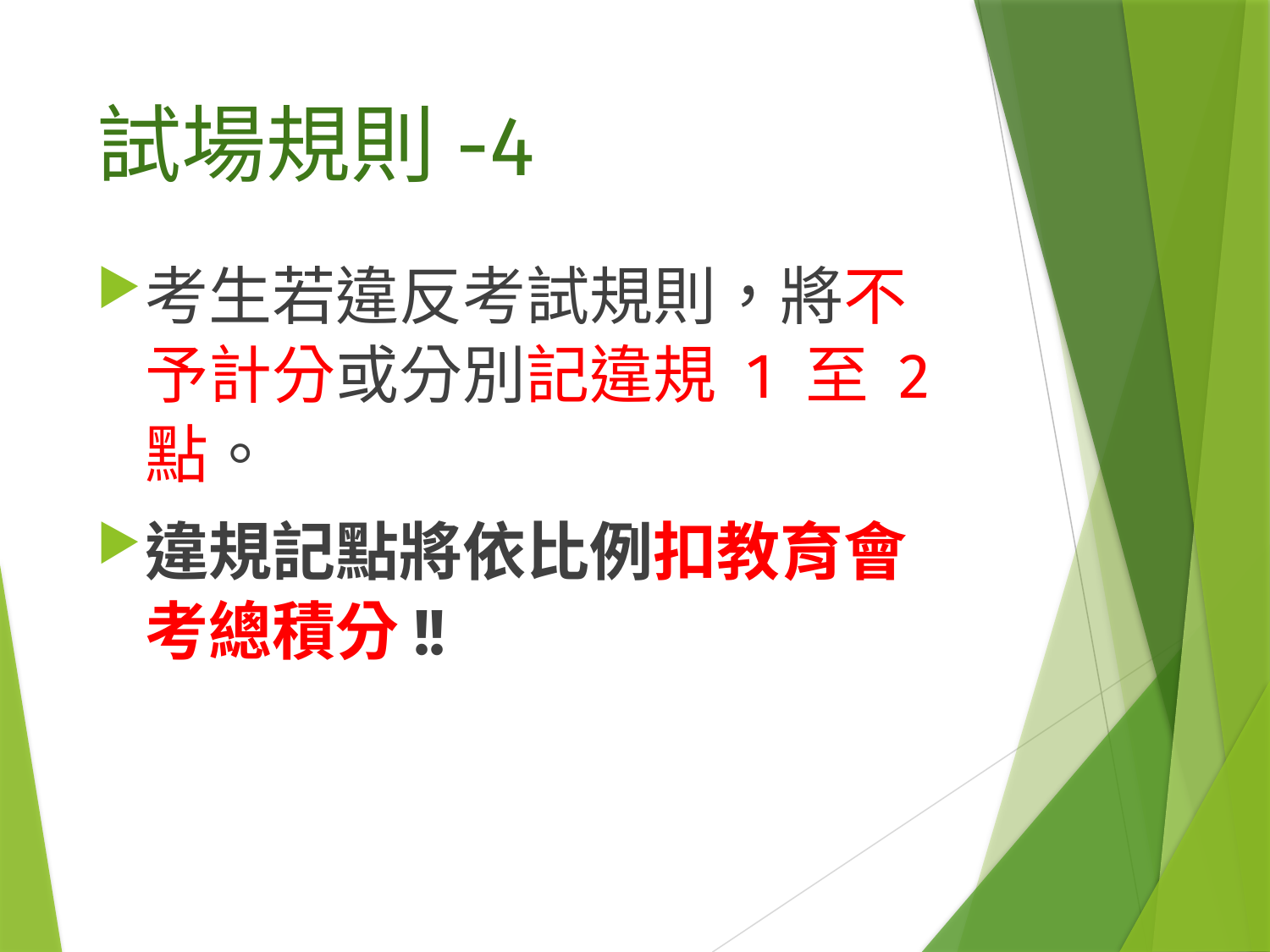

# 試場規則-4
考生若違反考試規則，將不予計分或分別記違規 1 至 2 點。
違規記點將依比例扣教育會考總積分!!